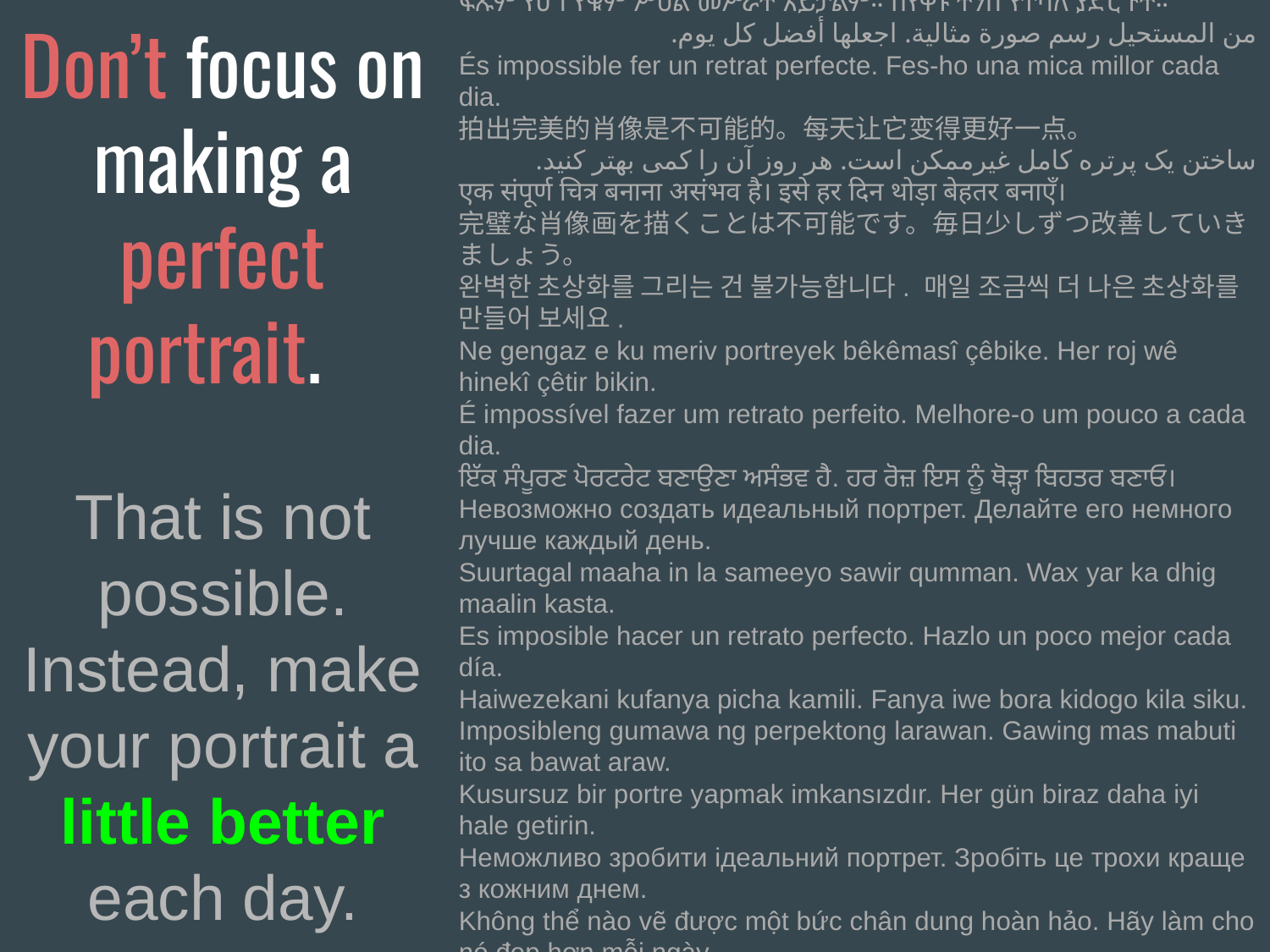

Don’t focus on making a perfect portrait.

That is not possible. Instead, make your portrait a little better each day.
ፍጹም የሆነ የቁም ሥዕል መሥራት አይቻልም። በየቀኑ ትንሽ የተሻለ ያድርጉት።
من المستحيل رسم صورة مثالية. اجعلها أفضل كل يوم.
És impossible fer un retrat perfecte. Fes-ho una mica millor cada dia.
拍出完美的肖像是不可能的。每天让它变得更好一点。
ساختن یک پرتره کامل غیرممکن است. هر روز آن را کمی بهتر کنید.
एक संपूर्ण चित्र बनाना असंभव है। इसे हर दिन थोड़ा बेहतर बनाएँ।
完璧な肖像画を描くことは不可能です。毎日少しずつ改善していきましょう。
완벽한 초상화를 그리는 건 불가능합니다. 매일 조금씩 더 나은 초상화를 만들어 보세요.
Ne gengaz e ku meriv portreyek bêkêmasî çêbike. Her roj wê hinekî çêtir bikin.
É impossível fazer um retrato perfeito. Melhore-o um pouco a cada dia.
ਇੱਕ ਸੰਪੂਰਣ ਪੋਰਟਰੇਟ ਬਣਾਉਣਾ ਅਸੰਭਵ ਹੈ. ਹਰ ਰੋਜ਼ ਇਸ ਨੂੰ ਥੋੜ੍ਹਾ ਬਿਹਤਰ ਬਣਾਓ।
Невозможно создать идеальный портрет. Делайте его немного лучше каждый день.
Suurtagal maaha in la sameeyo sawir qumman. Wax yar ka dhig maalin kasta.
Es imposible hacer un retrato perfecto. Hazlo un poco mejor cada día.
Haiwezekani kufanya picha kamili. Fanya iwe bora kidogo kila siku.
Imposibleng gumawa ng perpektong larawan. Gawing mas mabuti ito sa bawat araw.
Kusursuz bir portre yapmak imkansızdır. Her gün biraz daha iyi hale getirin.
Неможливо зробити ідеальний портрет. Зробіть це трохи краще з кожним днем.
Không thể nào vẽ được một bức chân dung hoàn hảo. Hãy làm cho nó đẹp hơn mỗi ngày.